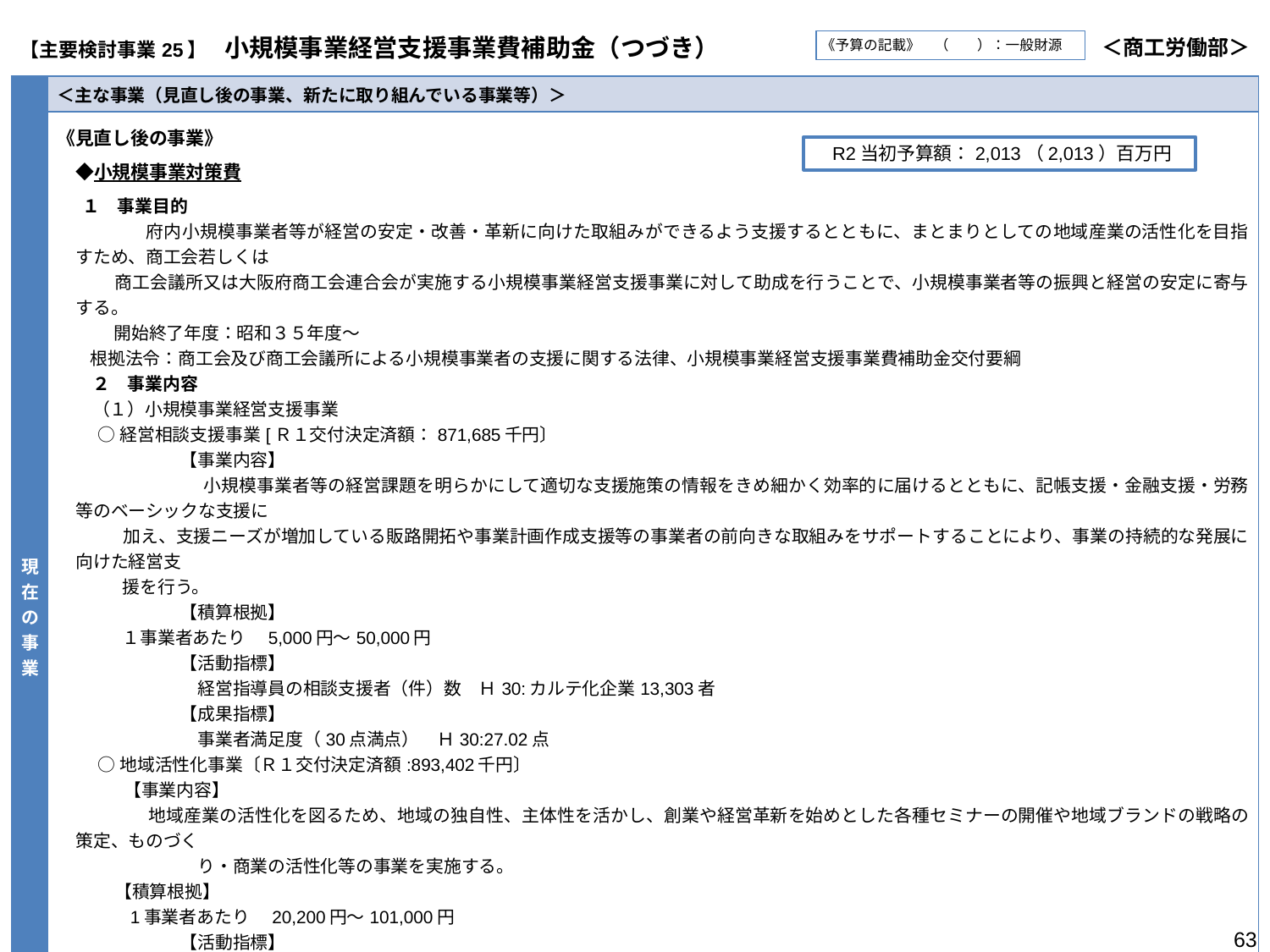

| 【主要検討事業25】　小規模事業経営支援事業費補助金（つづき） | ＜商工労働部＞ |
| --- | --- |
《予算の記載》　（　　）：一般財源
| 現在の事業 | ＜主な事業（見直し後の事業、新たに取り組んでいる事業等）＞ |
| --- | --- |
|  | 《見直し後の事業》 　◆小規模事業対策費 １　事業目的 　　　　　府内小規模事業者等が経営の安定・改善・革新に向けた取組みができるよう支援するとともに、まとまりとしての地域産業の活性化を目指すため、商工会若しくは 　　　 商工会議所又は大阪府商工会連合会が実施する小規模事業経営支援事業に対して助成を行うことで、小規模事業者等の振興と経営の安定に寄与する。 　　　 開始終了年度：昭和３５年度～　 根拠法令：商工会及び商工会議所による小規模事業者の支援に関する法律、小規模事業経営支援事業費補助金交付要綱 　　２　事業内容 　　（１）小規模事業経営支援事業　 ○経営相談支援事業[Ｒ１交付決定済額：871,685千円〕　　　　　　　　　　　　　　　　　　　　　 　　　　　　　【事業内容】　　　　　　　　　　　　　　　　　　　　　　　　　　　　　　　　　　　　　　　　　　　　　 　　　　　　　 　小規模事業者等の経営課題を明らかにして適切な支援施策の情報をきめ細かく効率的に届けるとともに、記帳支援・金融支援・労務等のベーシックな支援に 加え、支援ニーズが増加している販路開拓や事業計画作成支援等の事業者の前向きな取組みをサポートすることにより、事業の持続的な発展に向けた経営支 援を行う。　　　　　　　　　　　　　　　　　　　　　　　　　　　　　　 　　　　　　　【積算根拠】 １事業者あたり　5,000円～50,000円 　　　　　　　【活動指標】 　　　　　　　　経営指導員の相談支援者（件）数　Ｈ30:カルテ化企業13,303者 　　　　　　　【成果指標】 　　　　　　　　事業者満足度（30点満点）　Ｈ30:27.02点 ○地域活性化事業〔Ｒ１交付決定済額:893,402千円〕　　　　　　　　　　　　　　　　　　　　　　 　 【事業内容】　　　　　　　　　　　　　　　　　　　　　　　　　　　　　　　　　　　　　　　　　　　　　 　 　 地域産業の活性化を図るため、地域の独自性、主体性を活かし、創業や経営革新を始めとした各種セミナーの開催や地域ブランドの戦略の策定、ものづく 　　　　　　　　り・商業の活性化等の事業を実施する。　 【積算根拠】 1事業者あたり　20,200円～101,000円 　　　　　　　【活動指標】 　　　　　　　　事業数　Ｈ30:327事業 　　　　　　　【成果指標】 　　　　　　　　事業評価点（14点満点）　Ｈ30:11.15点 　　３　基本的な考え方 　　　　利用者の満足度は年々上昇しており、引き続き、商工会議所等とのコミュニケーションを密に、利用者のニーズに合った支援事業費となるよう、PDCAサイクルによる 　　　改善を継続する。 |
R2当初予算額：2,013（2,013）百万円
63